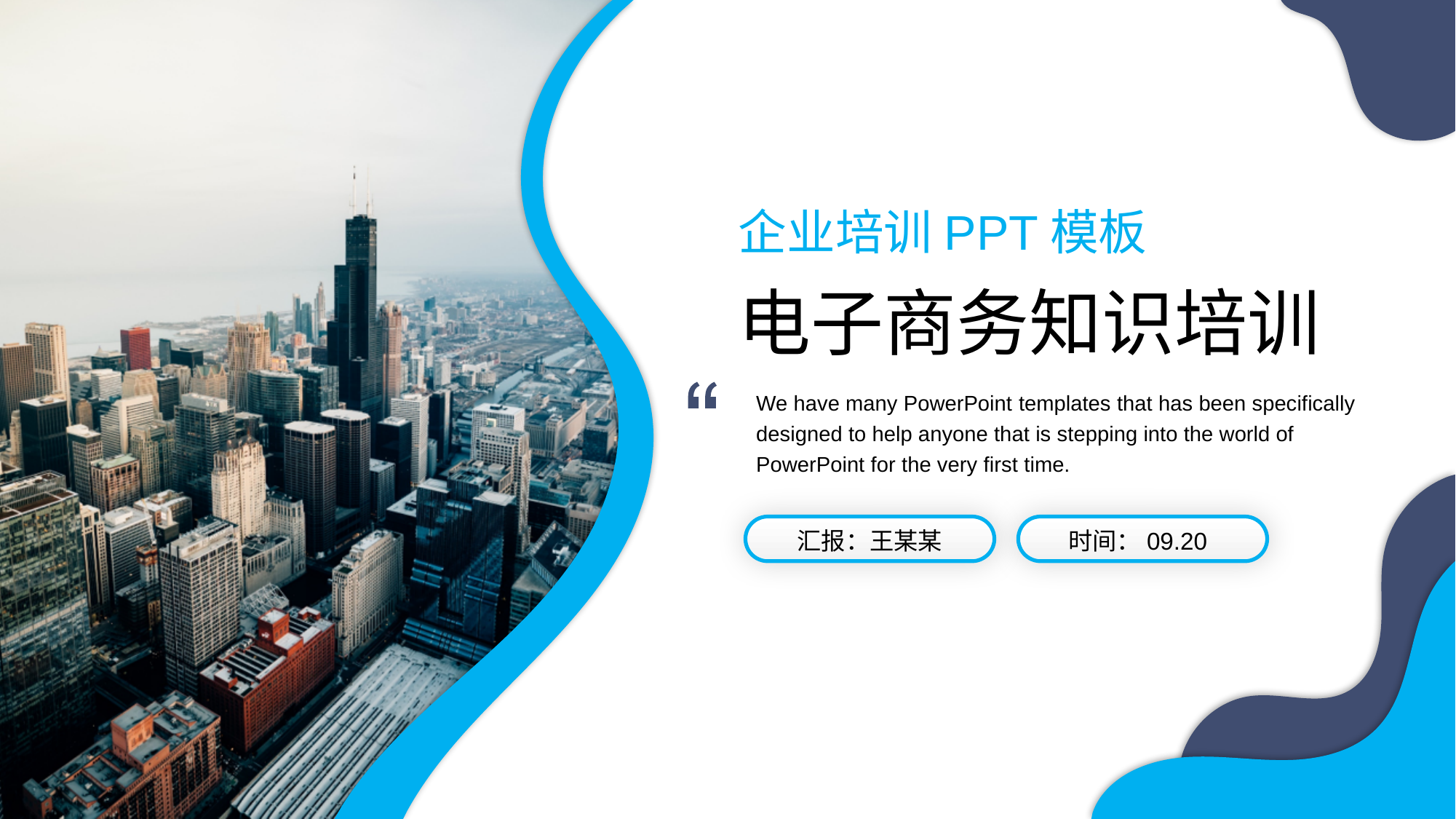

企业培训PPT模板
电子商务知识培训
We have many PowerPoint templates that has been specifically designed to help anyone that is stepping into the world of PowerPoint for the very first time.

汇报：王某某
时间：09.20